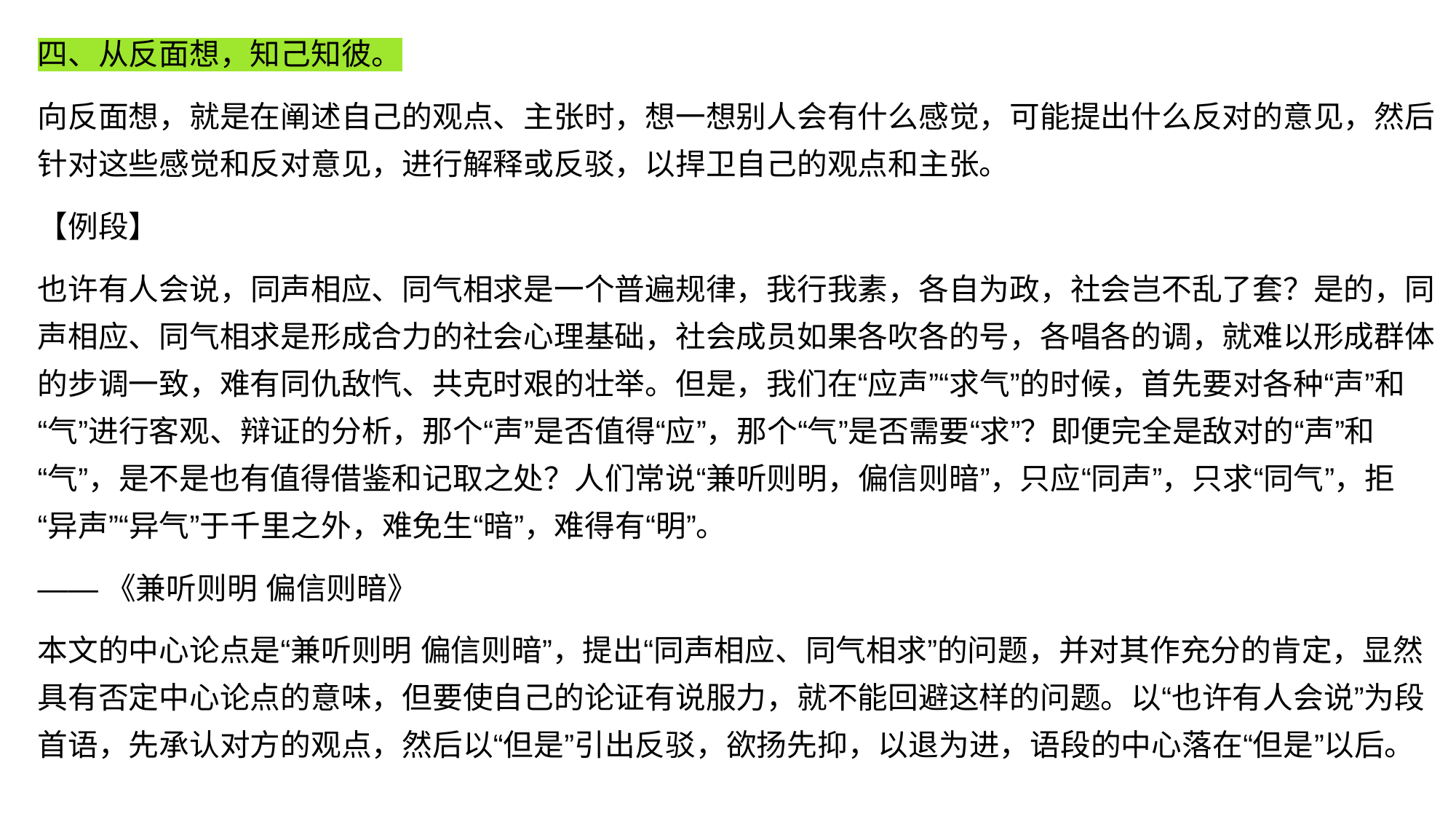

四、从反面想，知己知彼。
向反面想，就是在阐述自己的观点、主张时，想一想别人会有什么感觉，可能提出什么反对的意见，然后针对这些感觉和反对意见，进行解释或反驳，以捍卫自己的观点和主张。
【例段】
也许有人会说，同声相应、同气相求是一个普遍规律，我行我素，各自为政，社会岂不乱了套？是的，同声相应、同气相求是形成合力的社会心理基础，社会成员如果各吹各的号，各唱各的调，就难以形成群体的步调一致，难有同仇敌忾、共克时艰的壮举。但是，我们在“应声”“求气”的时候，首先要对各种“声”和“气”进行客观、辩证的分析，那个“声”是否值得“应”，那个“气”是否需要“求”？即便完全是敌对的“声”和“气”，是不是也有值得借鉴和记取之处？人们常说“兼听则明，偏信则暗”，只应“同声”，只求“同气”，拒“异声”“异气”于千里之外，难免生“暗”，难得有“明”。
——《兼听则明 偏信则暗》
本文的中心论点是“兼听则明 偏信则暗”，提出“同声相应、同气相求”的问题，并对其作充分的肯定，显然具有否定中心论点的意味，但要使自己的论证有说服力，就不能回避这样的问题。以“也许有人会说”为段首语，先承认对方的观点，然后以“但是”引出反驳，欲扬先抑，以退为进，语段的中心落在“但是”以后。